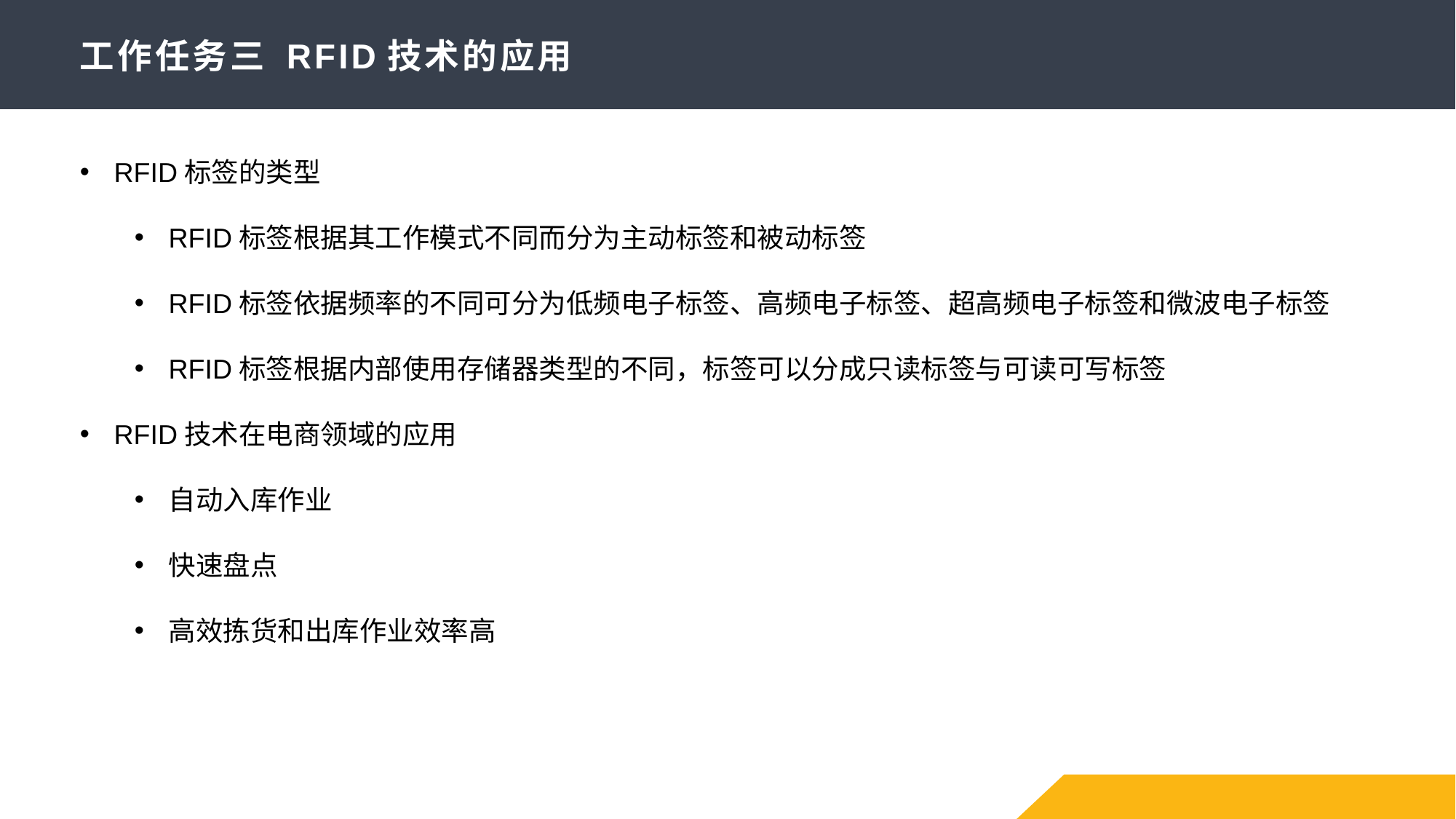

# 工作任务三 RFID技术的应用
RFID标签的类型
RFID标签根据其工作模式不同而分为主动标签和被动标签
RFID标签依据频率的不同可分为低频电子标签、高频电子标签、超高频电子标签和微波电子标签
RFID标签根据内部使用存储器类型的不同，标签可以分成只读标签与可读可写标签
RFID技术在电商领域的应用
自动入库作业
快速盘点
高效拣货和出库作业效率高